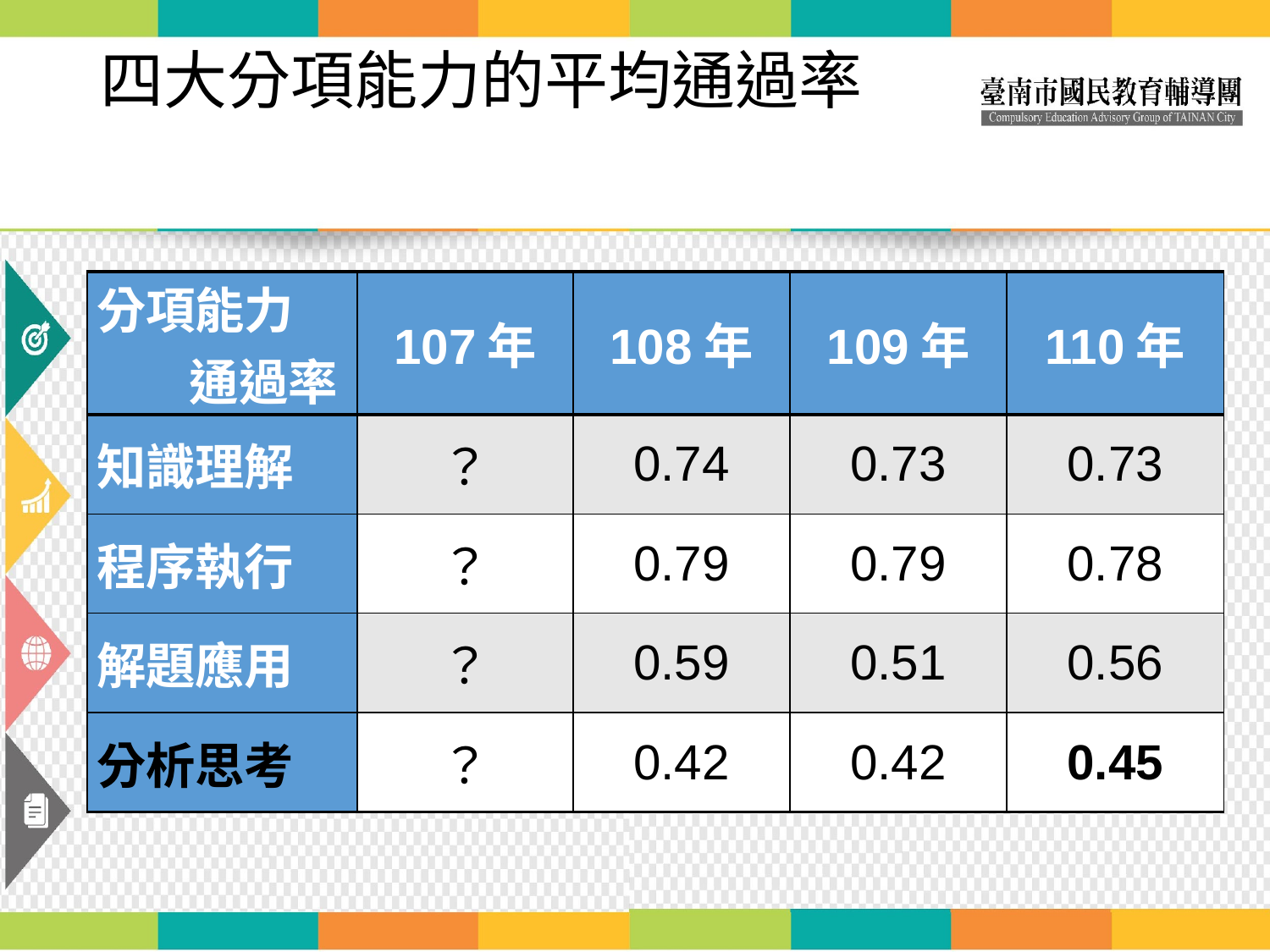

# 四大分項能力的平均通過率
| 分項能力 通過率 | 107年 | 108年 | 109年 | 110年 |
| --- | --- | --- | --- | --- |
| 知識理解 | ？ | 0.74 | 0.73 | 0.73 |
| 程序執行 | ？ | 0.79 | 0.79 | 0.78 |
| 解題應用 | ？ | 0.59 | 0.51 | 0.56 |
| 分析思考 | ？ | 0.42 | 0.42 | 0.45 |